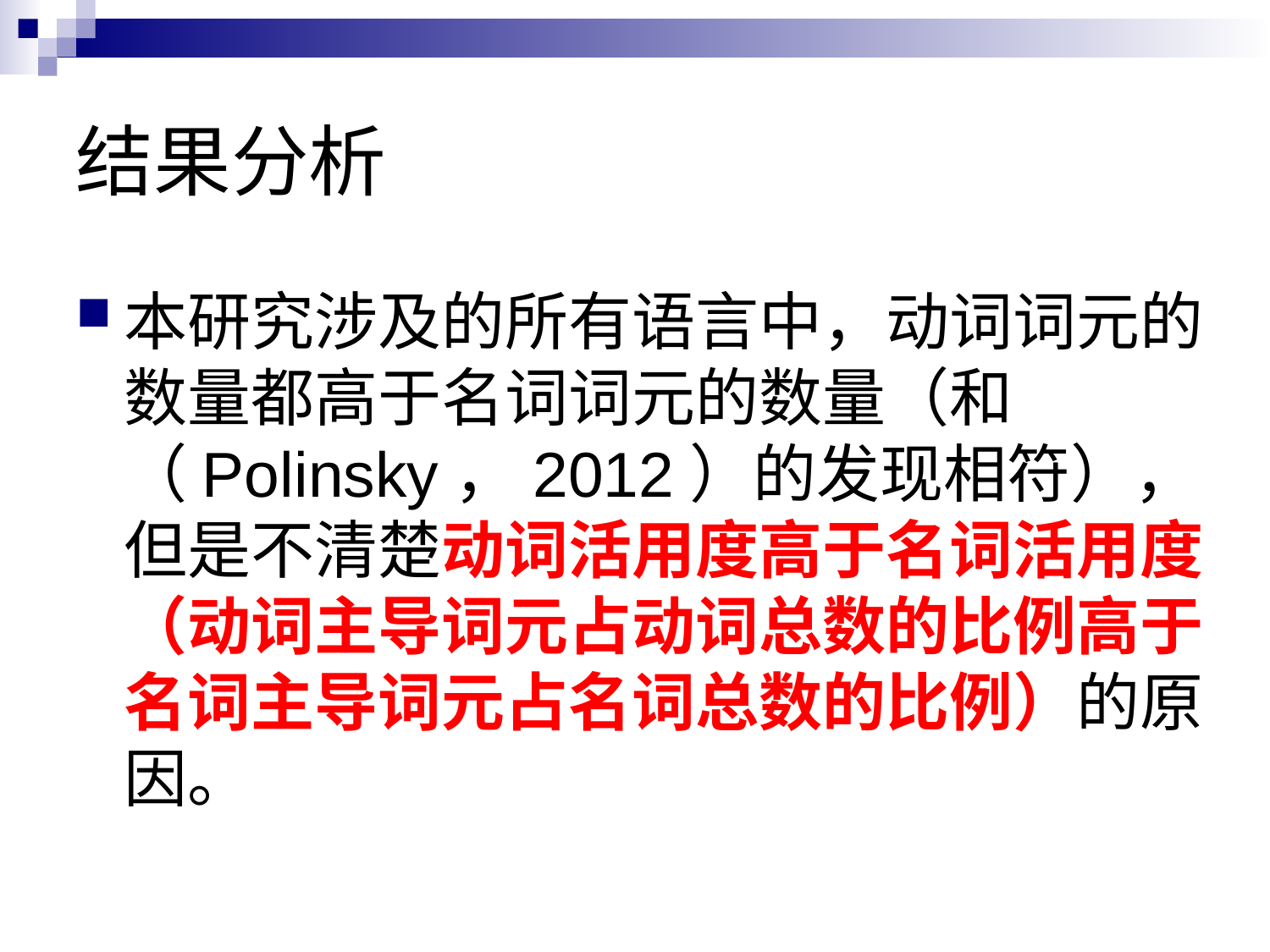

# 结果分析
本研究涉及的所有语言中，动词词元的数量都高于名词词元的数量（和（Polinsky，2012）的发现相符），但是不清楚动词活用度高于名词活用度（动词主导词元占动词总数的比例高于名词主导词元占名词总数的比例）的原因。